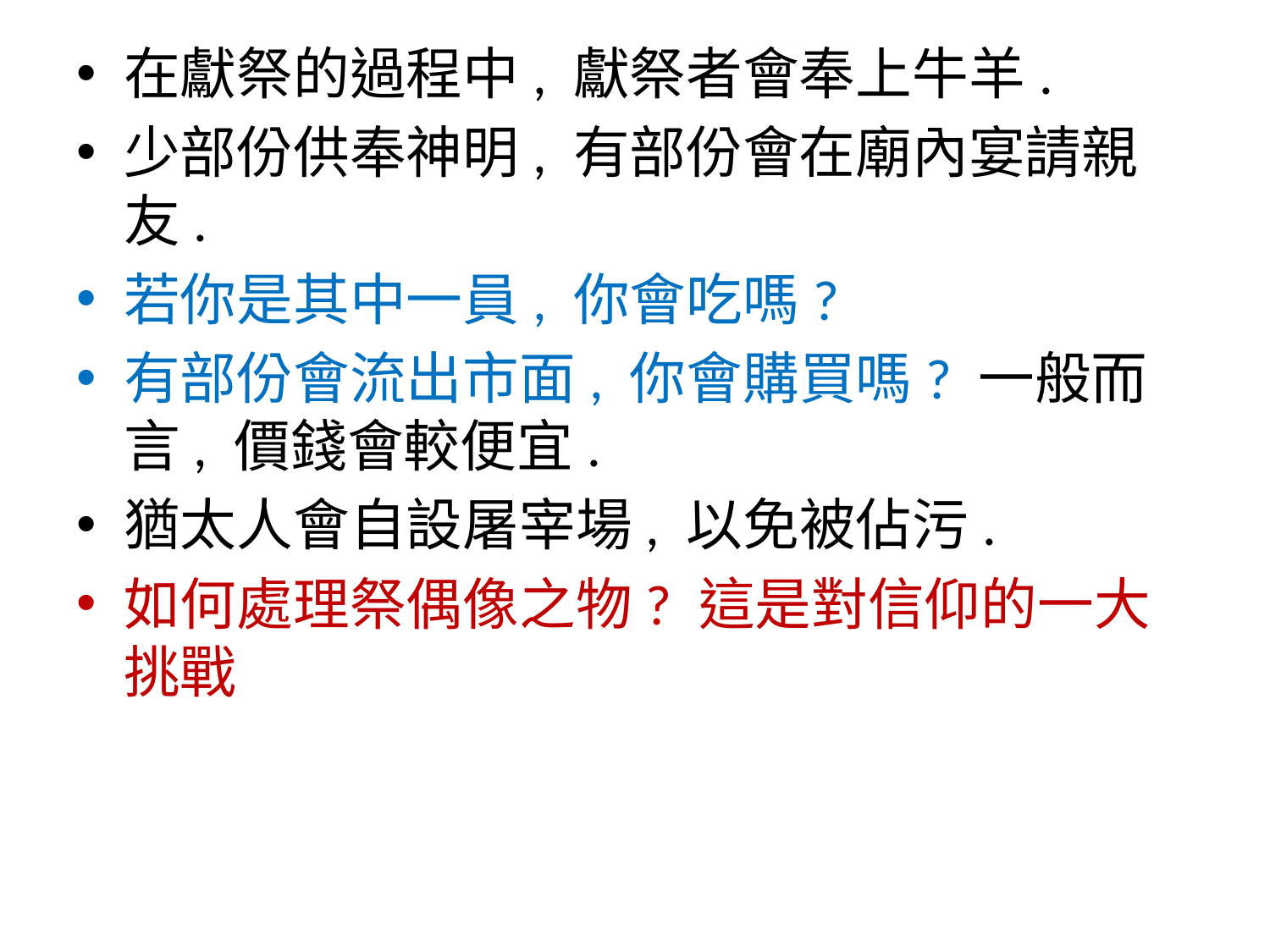

在獻祭的過程中, 獻祭者會奉上牛羊.
少部份供奉神明, 有部份會在廟內宴請親友.
若你是其中一員, 你會吃嗎?
有部份會流出市面, 你會購買嗎? 一般而言, 價錢會較便宜.
猶太人會自設屠宰場, 以免被佔污.
如何處理祭偶像之物? 這是對信仰的一大挑戰